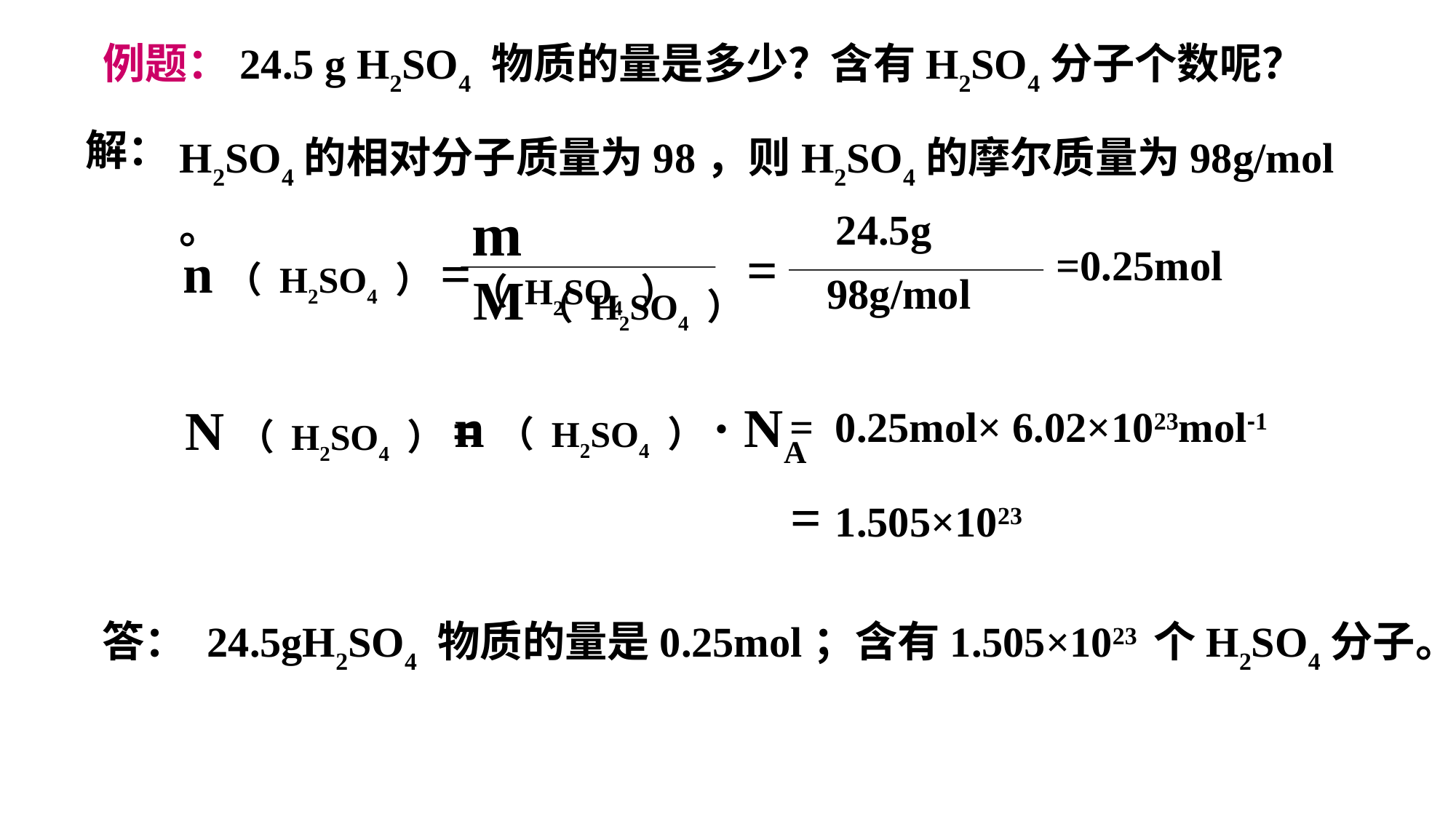

例题：24.5 g H2SO4 物质的量是多少？含有H2SO4分子个数呢？
H2SO4的相对分子质量为98，则H2SO4的摩尔质量为98g/mol 。
解：
m （ H2SO4 ）
M（ H2SO4 ）

24.5g
=
98g/mol

n（ H2SO4 ）=
=0.25mol
n（ H2SO4 ）· NA
N（ H2SO4 ）=
=  0.25mol× 6.02×1023mol-1
= 1.505×1023
答： 24.5gH2SO4 物质的量是0.25mol；含有1.505×1023 个H2SO4分子。